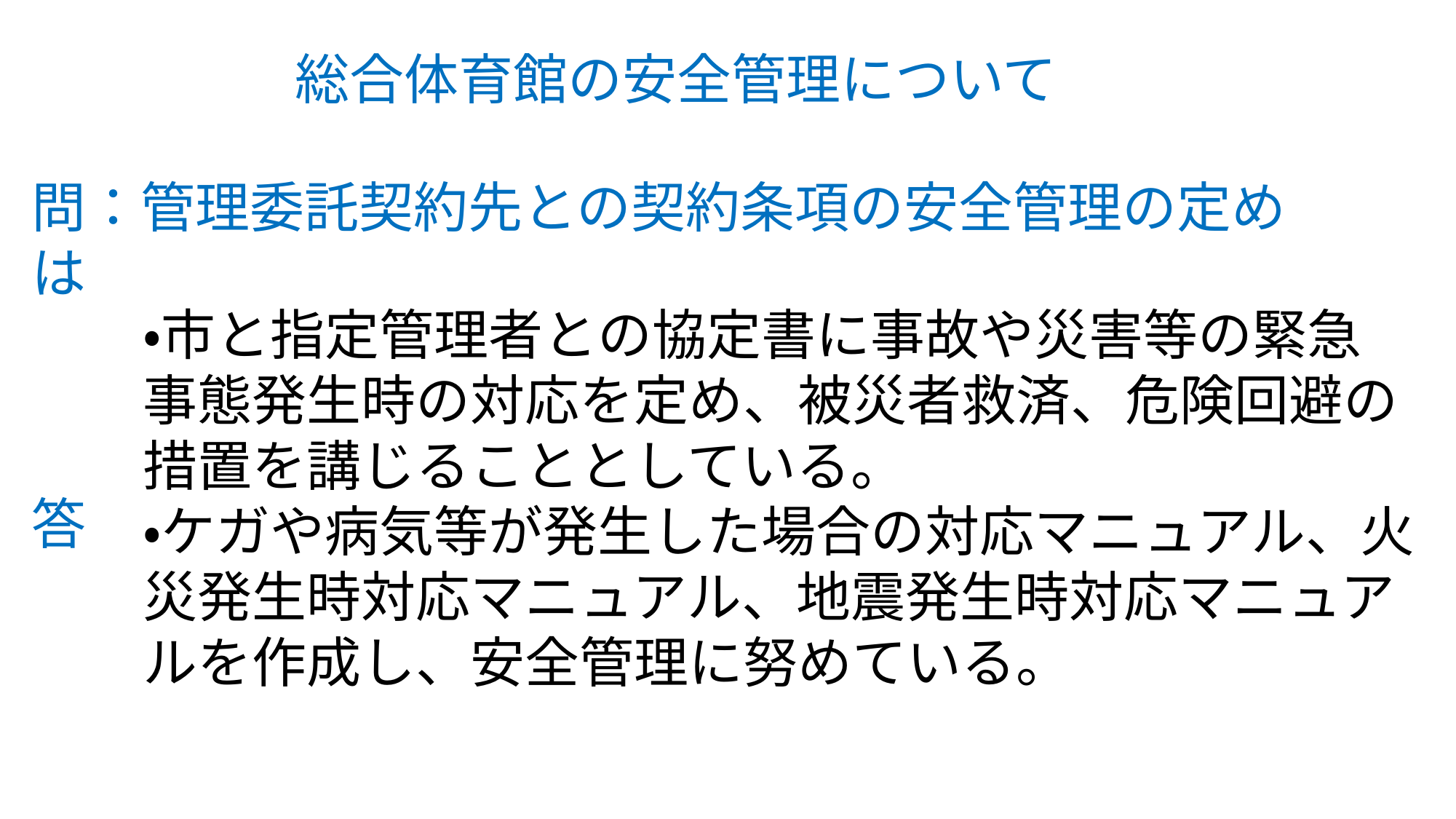

総合体育館の安全管理について
問：管理委託契約先との契約条項の安全管理の定めは
・市と指定管理者との協定書に事故や災害等の緊急事態発生時の対応を定め、被災者救済、危険回避の措置を講じることとしている。
・ケガや病気等が発生した場合の対応マニュアル、火災発生時対応マニュアル、地震発生時対応マニュアルを作成し、安全管理に努めている。
答